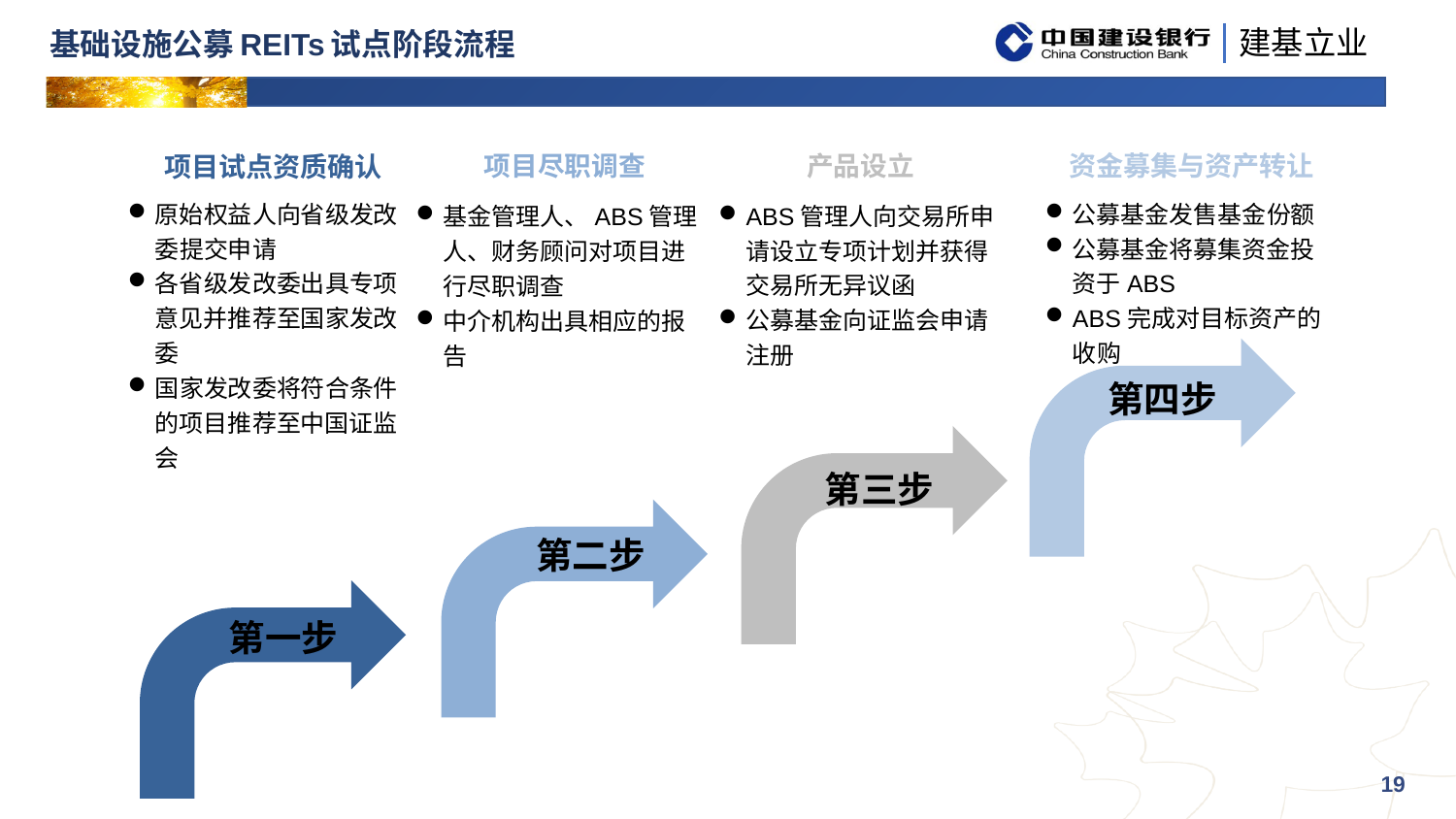

# 基础设施公募REITs试点阶段流程
产品设立
ABS管理人向交易所申请设立专项计划并获得交易所无异议函
公募基金向证监会申请注册

资金募集与资产转让
公募基金发售基金份额
公募基金将募集资金投资于ABS
ABS完成对目标资产的收购
项目尽职调查
基金管理人、ABS管理人、财务顾问对项目进行尽职调查
中介机构出具相应的报告
项目试点资质确认
原始权益人向省级发改委提交申请
各省级发改委出具专项意见并推荐至国家发改委
国家发改委将符合条件的项目推荐至中国证监会

第四步

第三步

第二步

第一步
19